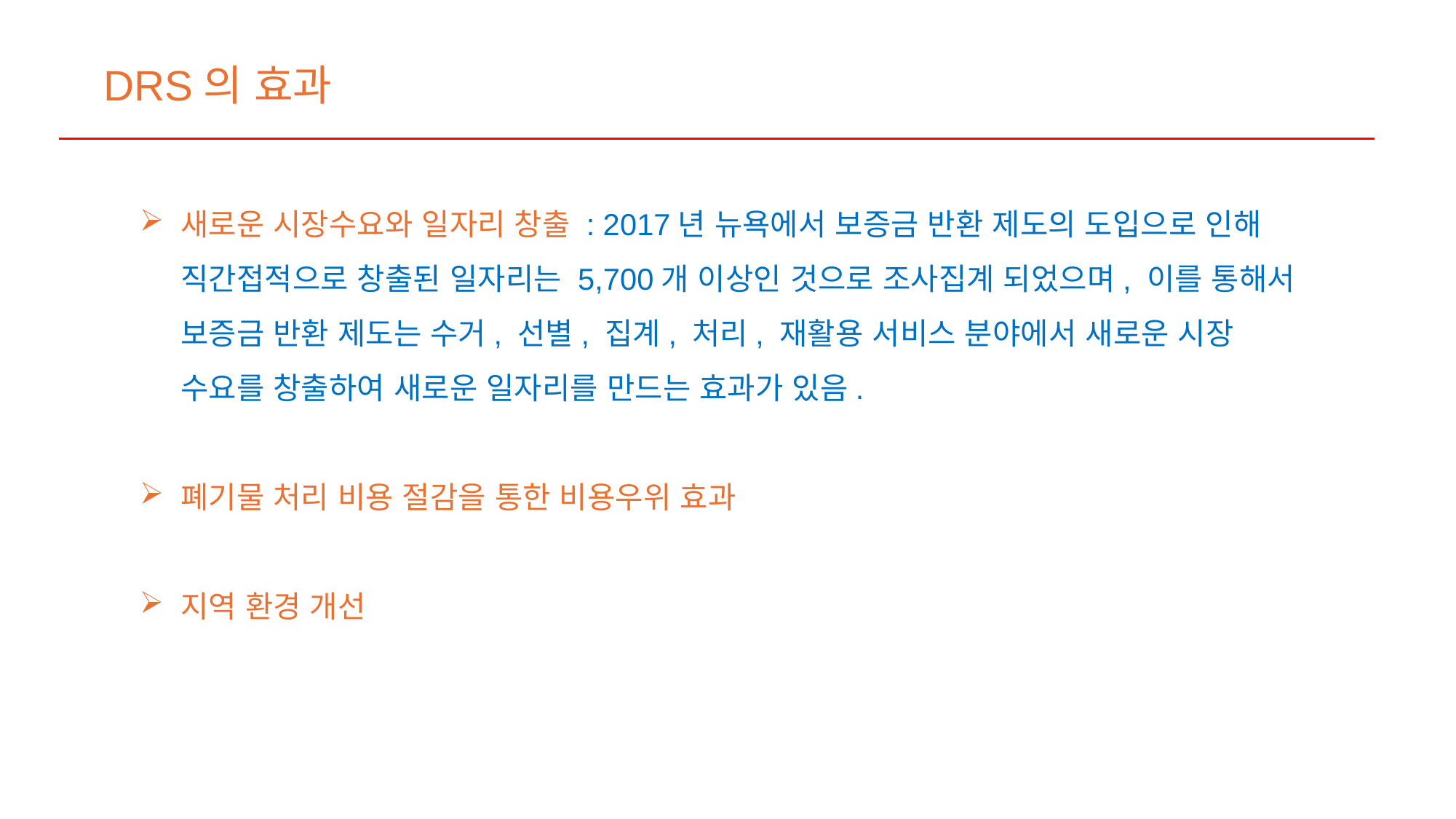

DRS의 효과
새로운 시장수요와 일자리 창출 : 2017년 뉴욕에서 보증금 반환 제도의 도입으로 인해 직간접적으로 창출된 일자리는 5,700개 이상인 것으로 조사집계 되었으며, 이를 통해서 보증금 반환 제도는 수거, 선별, 집계, 처리, 재활용 서비스 분야에서 새로운 시장 수요를 창출하여 새로운 일자리를 만드는 효과가 있음.

폐기물 처리 비용 절감을 통한 비용우위 효과

지역 환경 개선